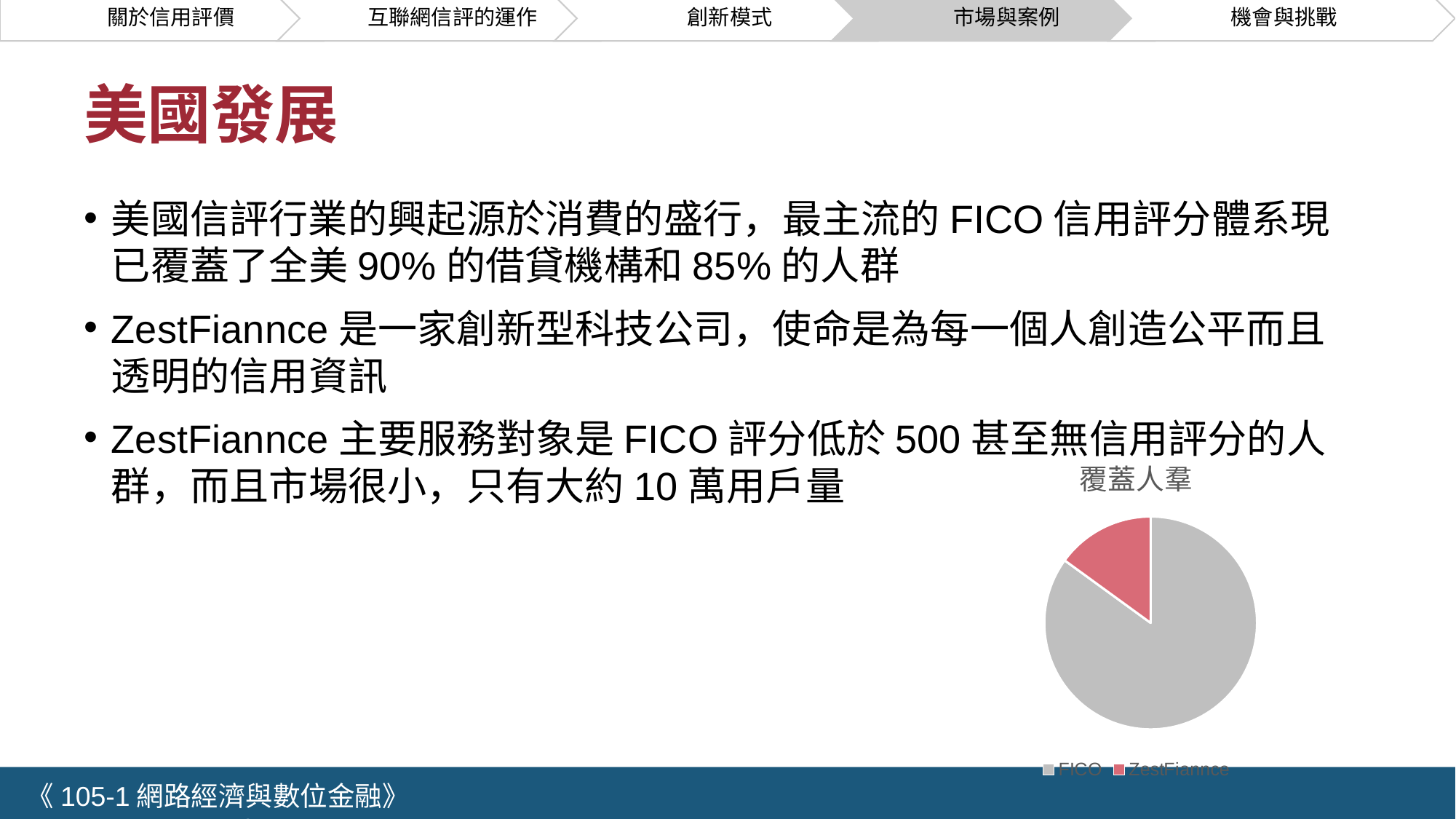

關於信用評價
互聯網信評的運作
創新模式
市場與案例
機會與挑戰
# 美國發展
美國信評行業的興起源於消費的盛行，最主流的FICO信用評分體系現已覆蓋了全美90%的借貸機構和85%的人群
ZestFiannce是一家創新型科技公司，使命是為每一個人創造公平而且透明的信用資訊
ZestFiannce主要服務對象是FICO評分低於500甚至無信用評分的人群，而且市場很小，只有大約10萬用戶量

### Chart:

| Category | 覆蓋人羣 |
|---|---|
| FICO | 85.0 |
| ZestFiannce | 15.0 |
《105-1網路經濟與數位金融》                                                                                                                                             NCTU.IIM.IEBI Lab